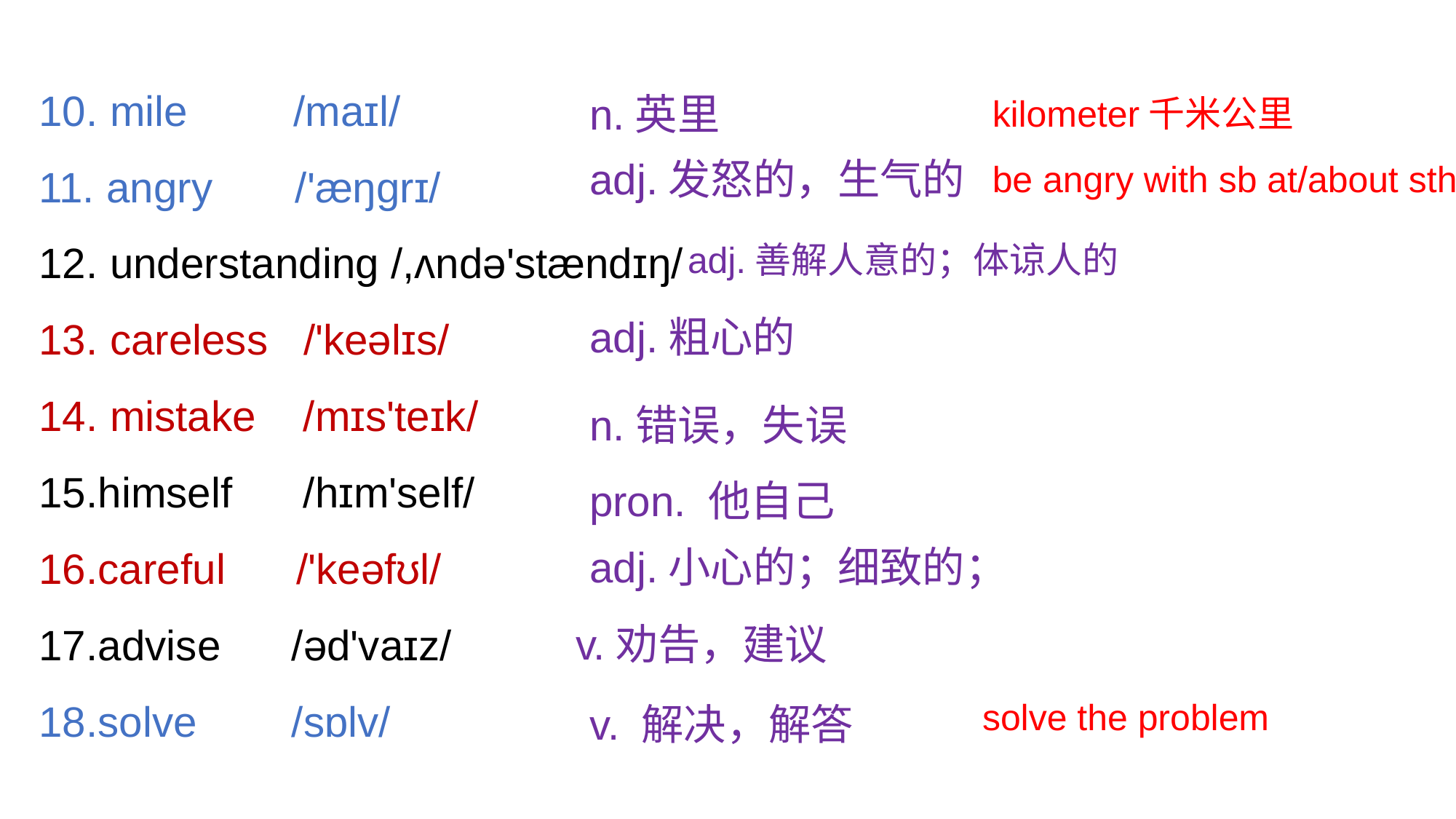

10. mile         /maɪl/
11. angry       /'æŋgrɪ/
12. understanding /,ʌndə'stændɪŋ/
13. careless   /'keəlɪs/
14. mistake    /mɪs'teɪk/
15.himself      /hɪm'self/
16.careful      /'keəfʊl/
17.advise      /əd'vaɪz/
18.solve        /sɒlv/
n.英里
kilometer千米公里
adj.发怒的，生气的
be angry with sb at/about sth
adj.善解人意的；体谅人的
adj.粗心的
n.错误，失误
pron. 他自己
adj.小心的；细致的；
v.劝告，建议
v. 解决，解答
solve the problem